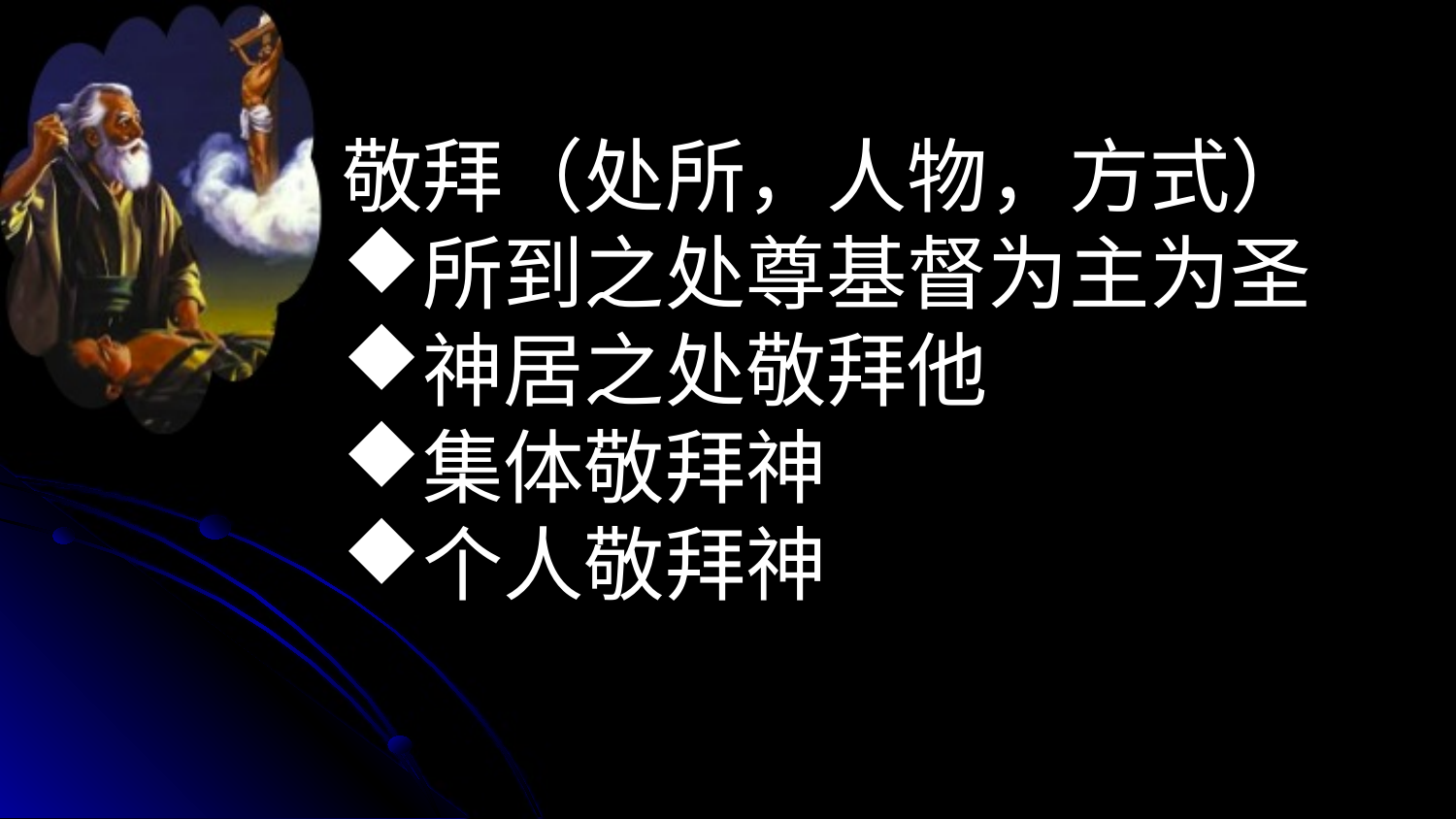

敬拜（处所，人物，方式）
所到之处尊基督为主为圣
神居之处敬拜他
集体敬拜神
个人敬拜神